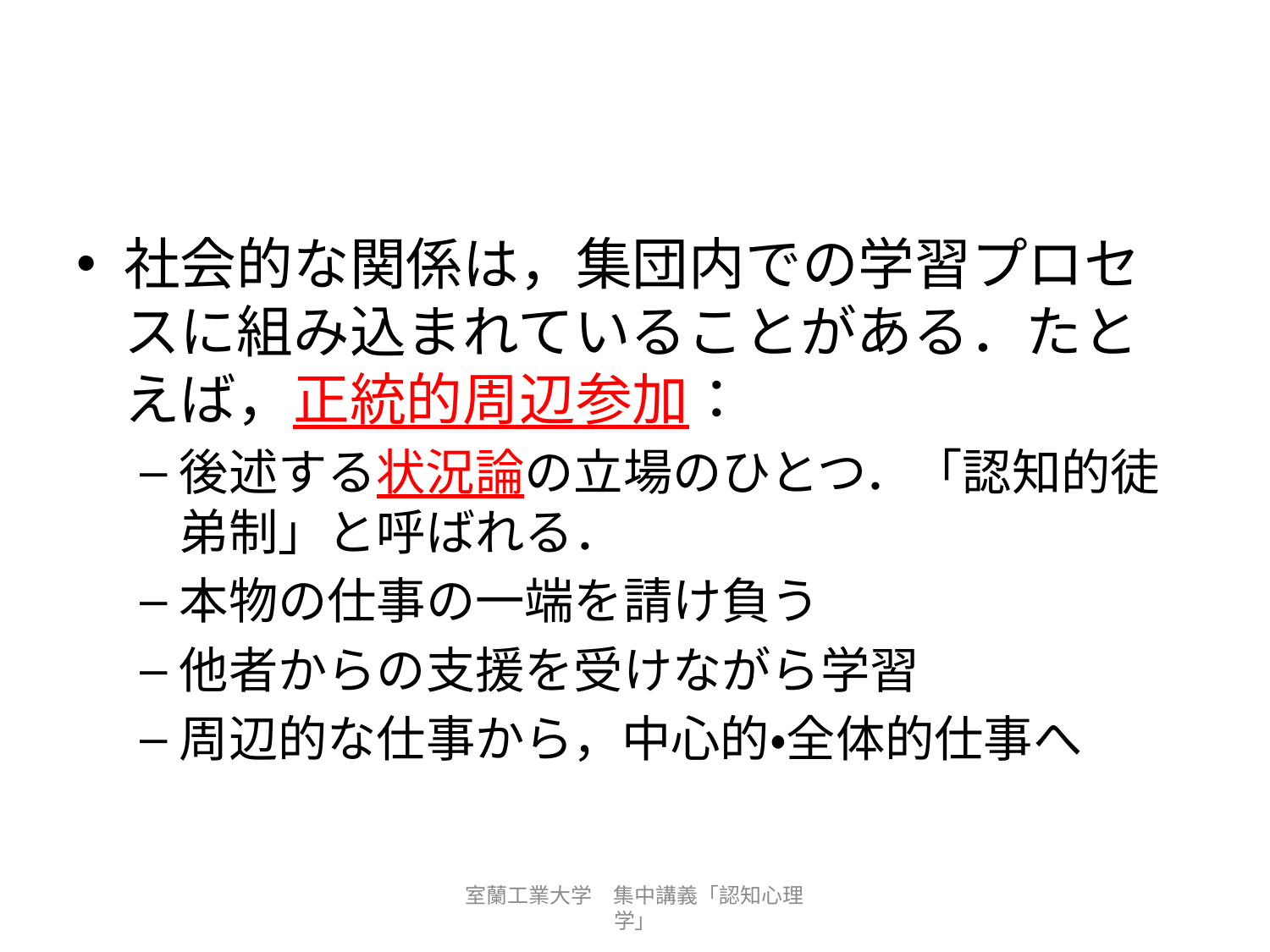

#
社会的な関係は，集団内での学習プロセスに組み込まれていることがある．たとえば，正統的周辺参加：
後述する状況論の立場のひとつ．「認知的徒弟制」と呼ばれる．
本物の仕事の一端を請け負う
他者からの支援を受けながら学習
周辺的な仕事から，中心的・全体的仕事へ
室蘭工業大学　集中講義「認知心理学」